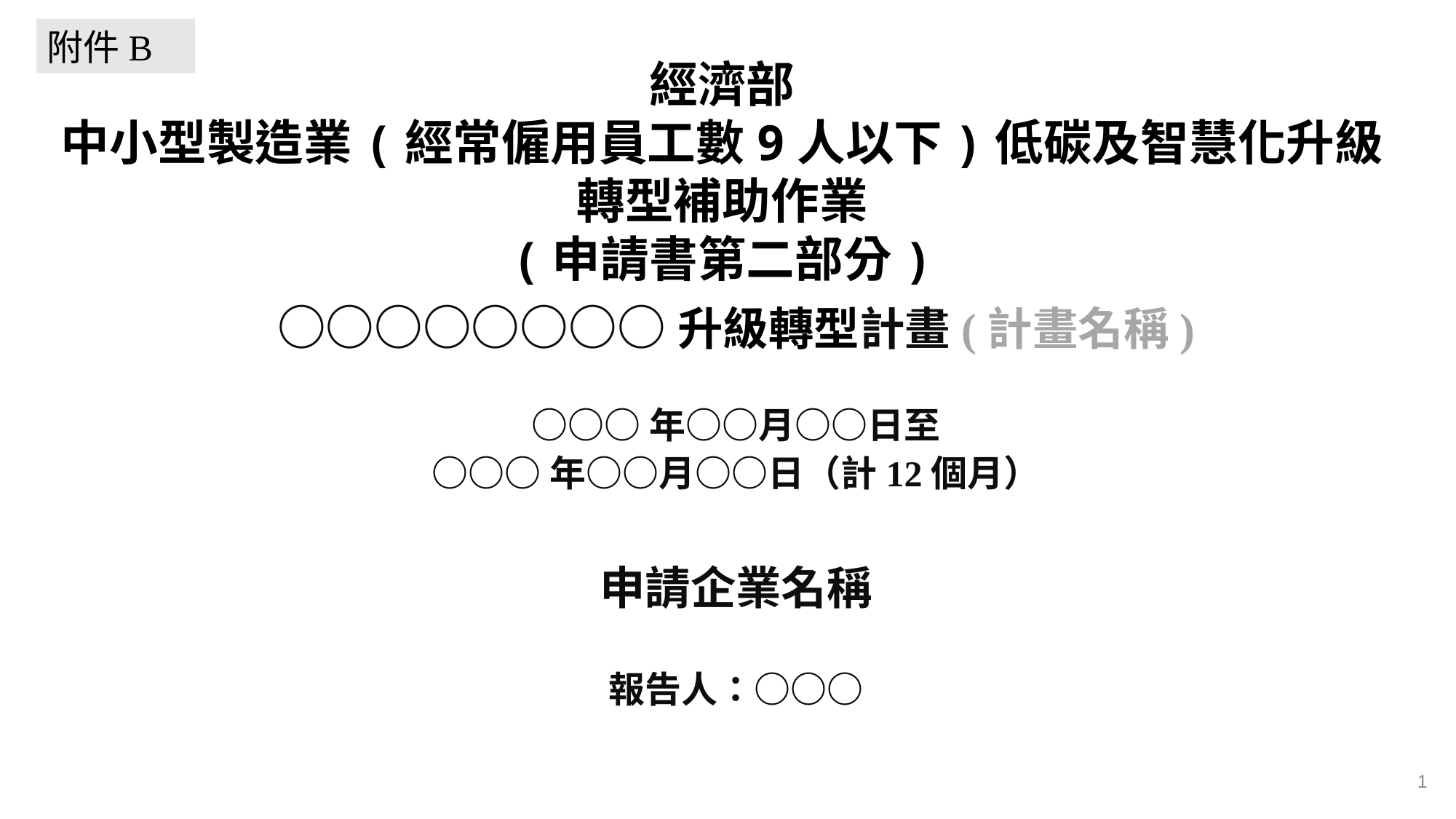

附件B
經濟部
中小型製造業(經常僱用員工數9人以下)低碳及智慧化升級轉型補助作業
(申請書第二部分)
○○○○○○○○升級轉型計畫(計畫名稱)

○○○年○○月○○日至
○○○年○○月○○日（計12個月）

申請企業名稱

報告人：○○○
1